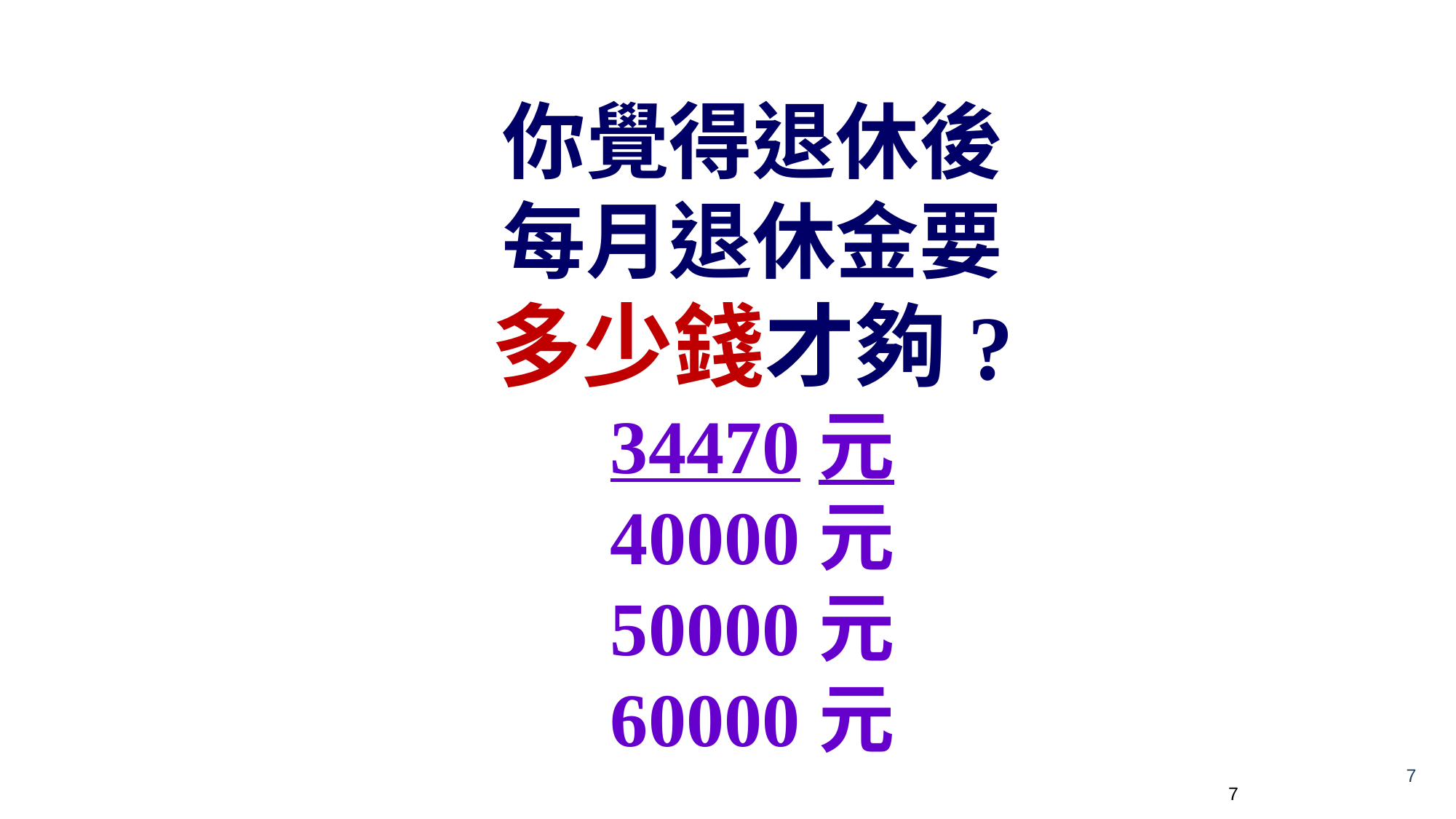

你覺得退休後
每月退休金要
多少錢才夠?
34470元
40000元
50000元
60000元
7